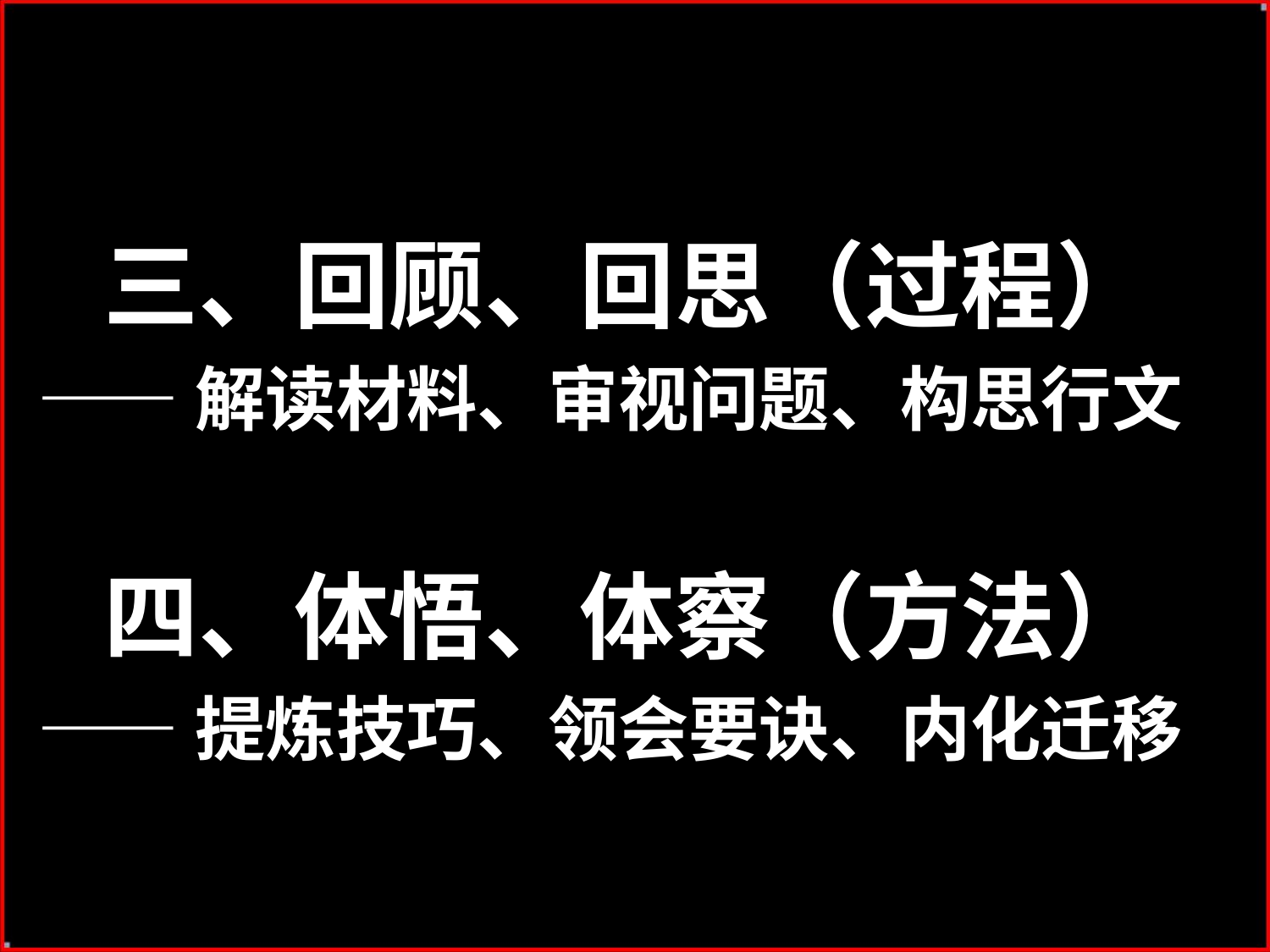

三、回顾、回思（过程）
——解读材料、审视问题、构思行文

  四、体悟、体察（方法）
——提炼技巧、领会要诀、内化迁移